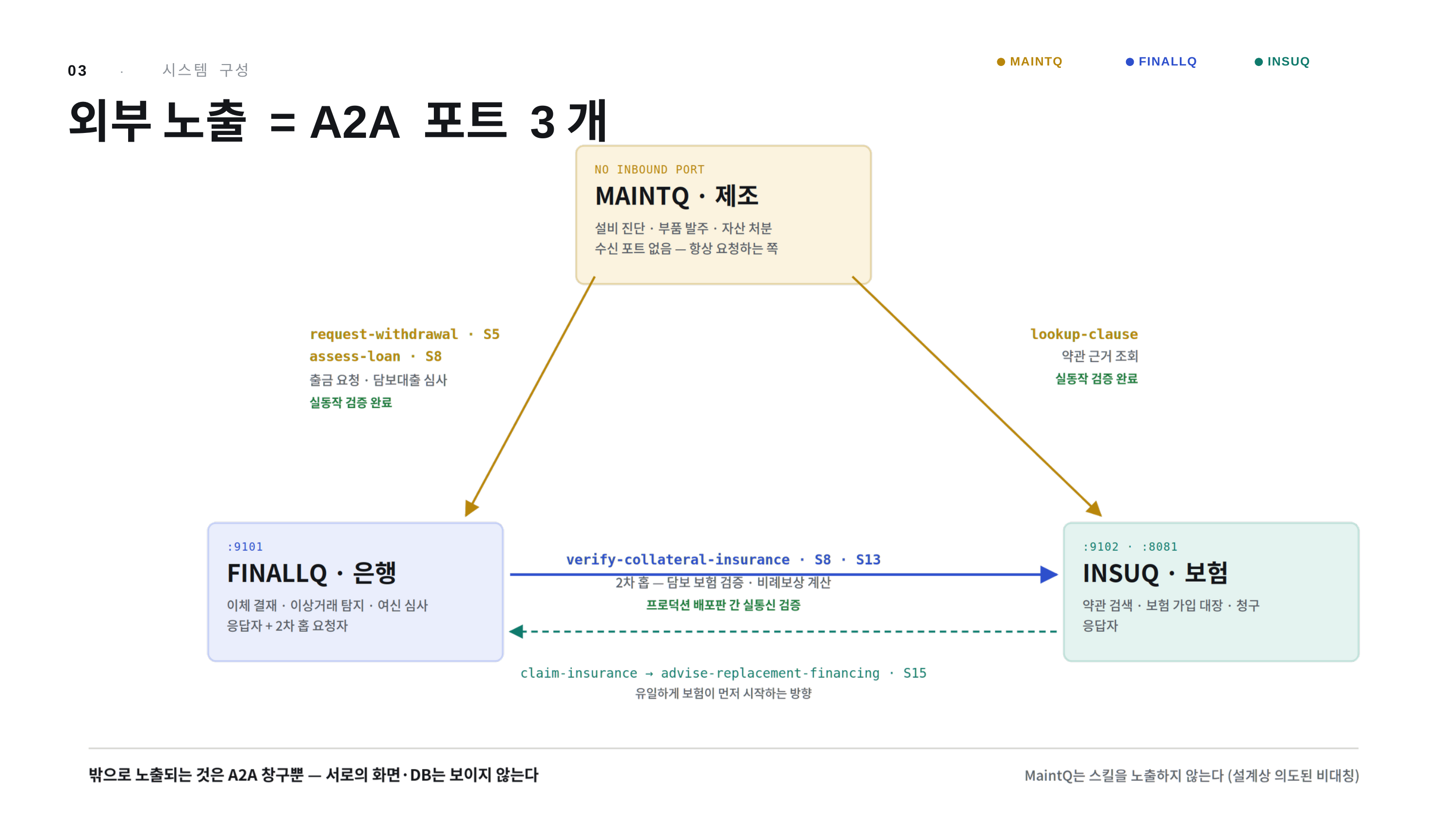

MAINTQ

FINALLQ

INSUQ

03   ·   시스템 구성

외부 노출 = A2A 포트 3개